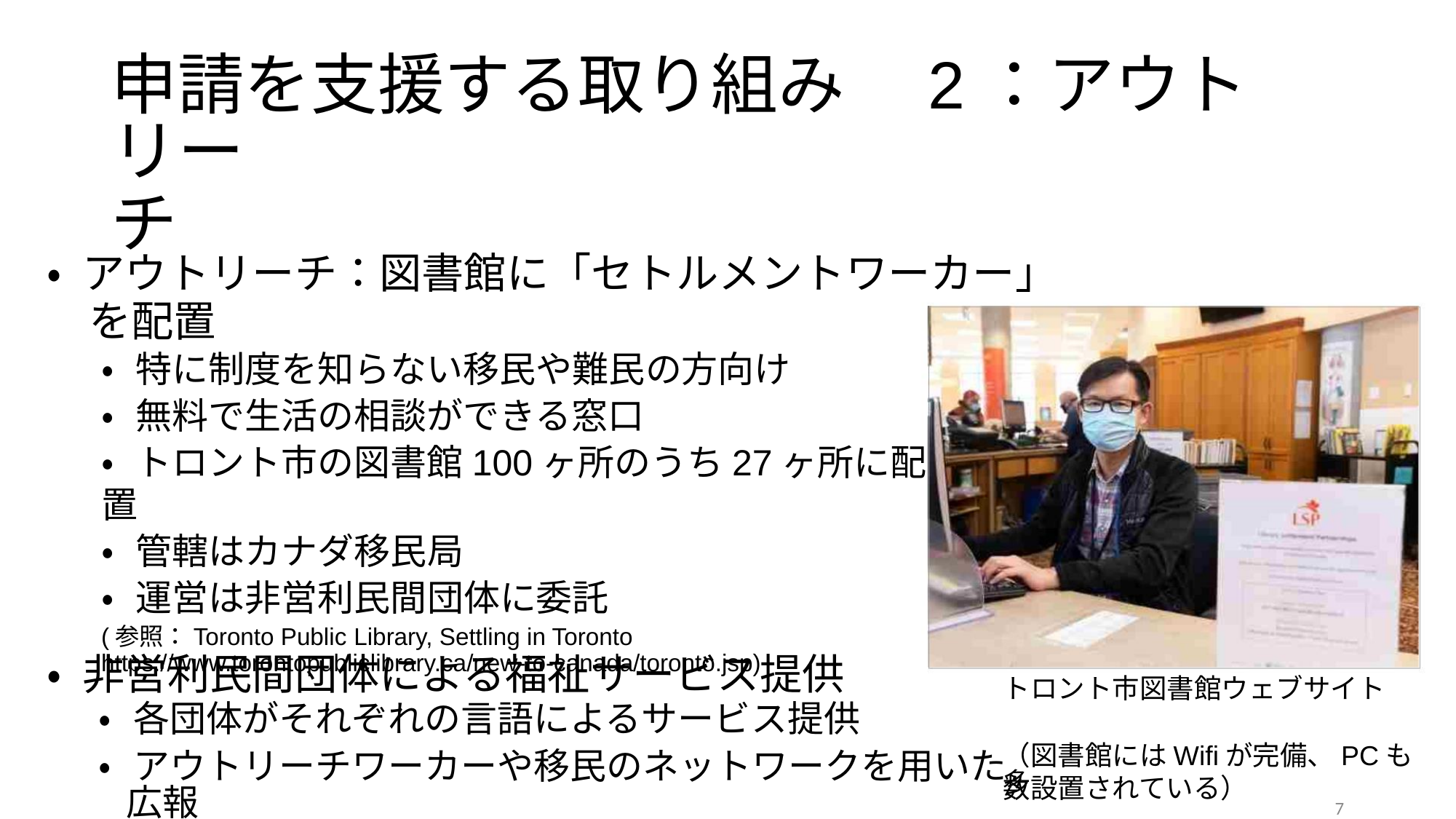

申請を支援する取り組み　2：アウトリー
チ
• アウトリーチ：図書館に「セトルメントワーカー」
　を配置
• 特に制度を知らない移民や難民の方向け
• 無料で生活の相談ができる窓口
• トロント市の図書館100ヶ所のうち27ヶ所に配置
• 管轄はカナダ移民局
• 運営は非営利民間団体に委託
(参照：Toronto Public Library, Settling in Toronto
https://www.torontopubliclibrary.ca/new-to-canada/toronto.jsp)
• 非営利民間団体による福祉サービス提供
トロント市図書館ウェブサイト
• 各団体がそれぞれの言語によるサービス提供
• アウトリーチワーカーや移民のネットワークを用いた
広報
（図書館にはWifiが完備、PCも多
7
数設置されている）